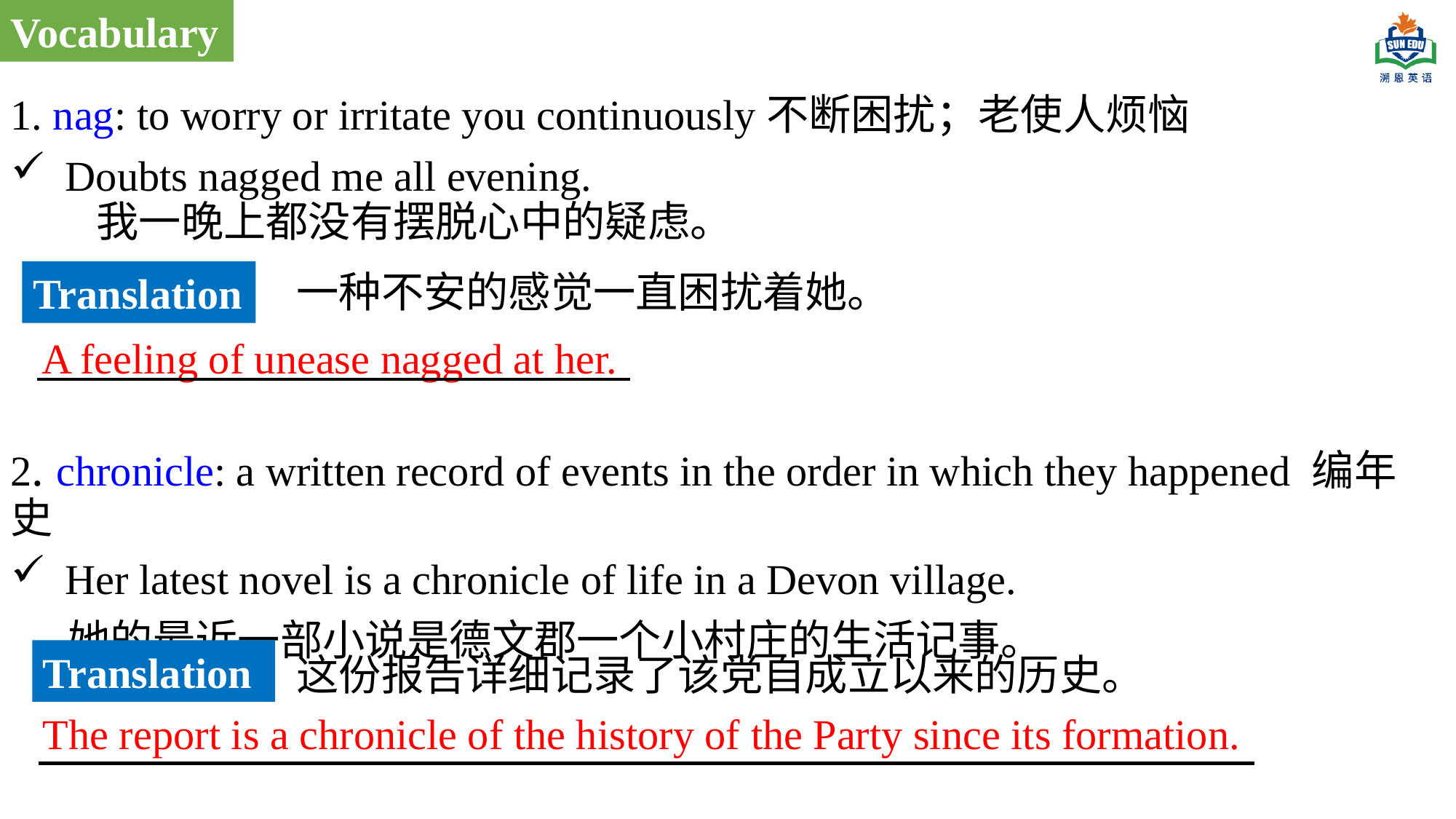

Vocabulary
1. nag: to worry or irritate you continuously不断困扰；老使人烦恼
Doubts nagged me all evening.                                                                                  我一晚上都没有摆脱心中的疑虑。

2. chronicle: a written record of events in the order in which they happened 编年史
Her latest novel is a chronicle of life in a Devon village.
     她的最近一部小说是德文郡一个小村庄的生活记事。
一种不安的感觉一直困扰着她。
Translation
A feeling of unease nagged at her.
Translation
这份报告详细记录了该党自成立以来的历史。
The report is a chronicle of the history of the Party since its formation.